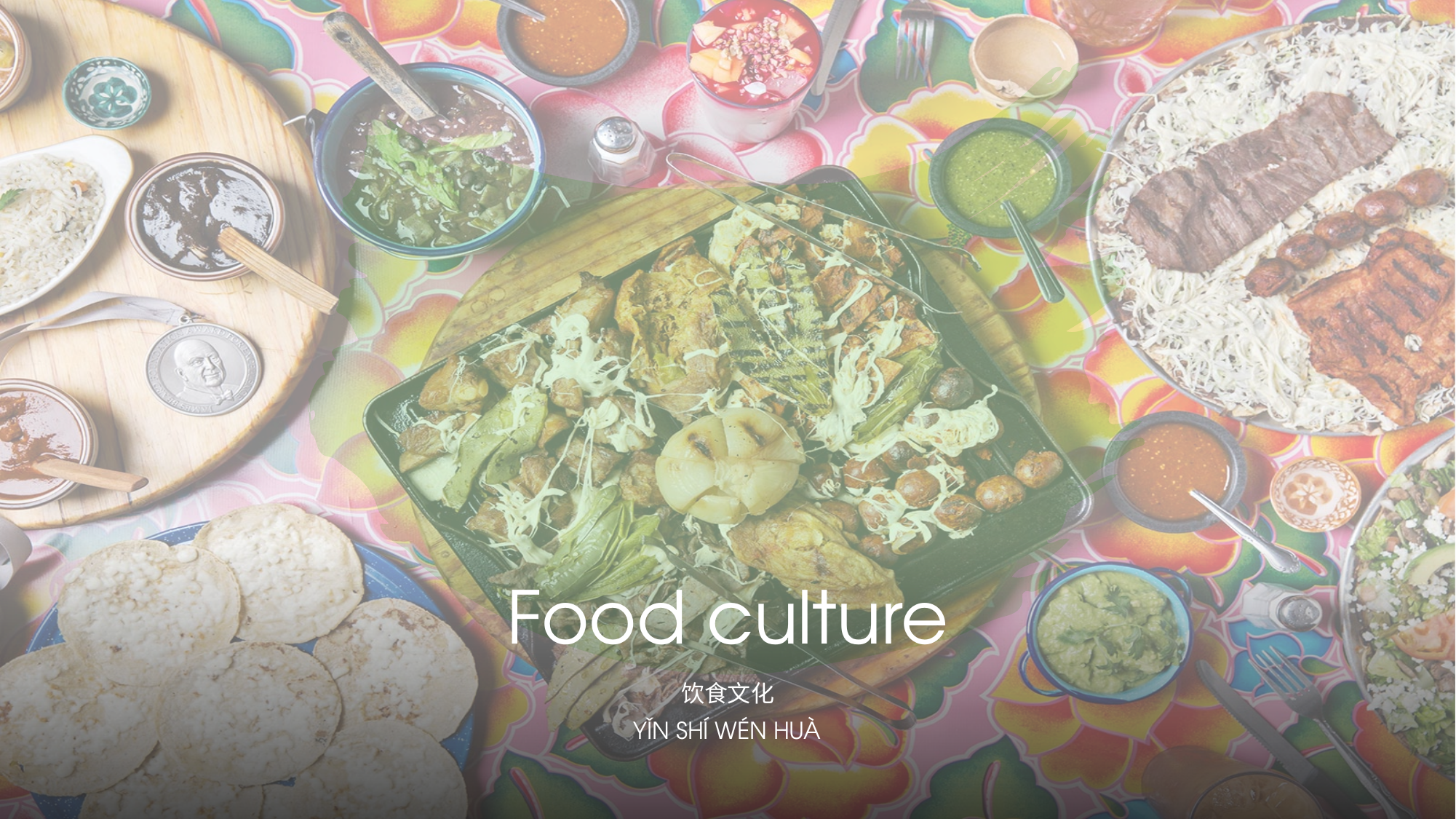

# Food culture

饮食文化
Yǐn shí wén huà